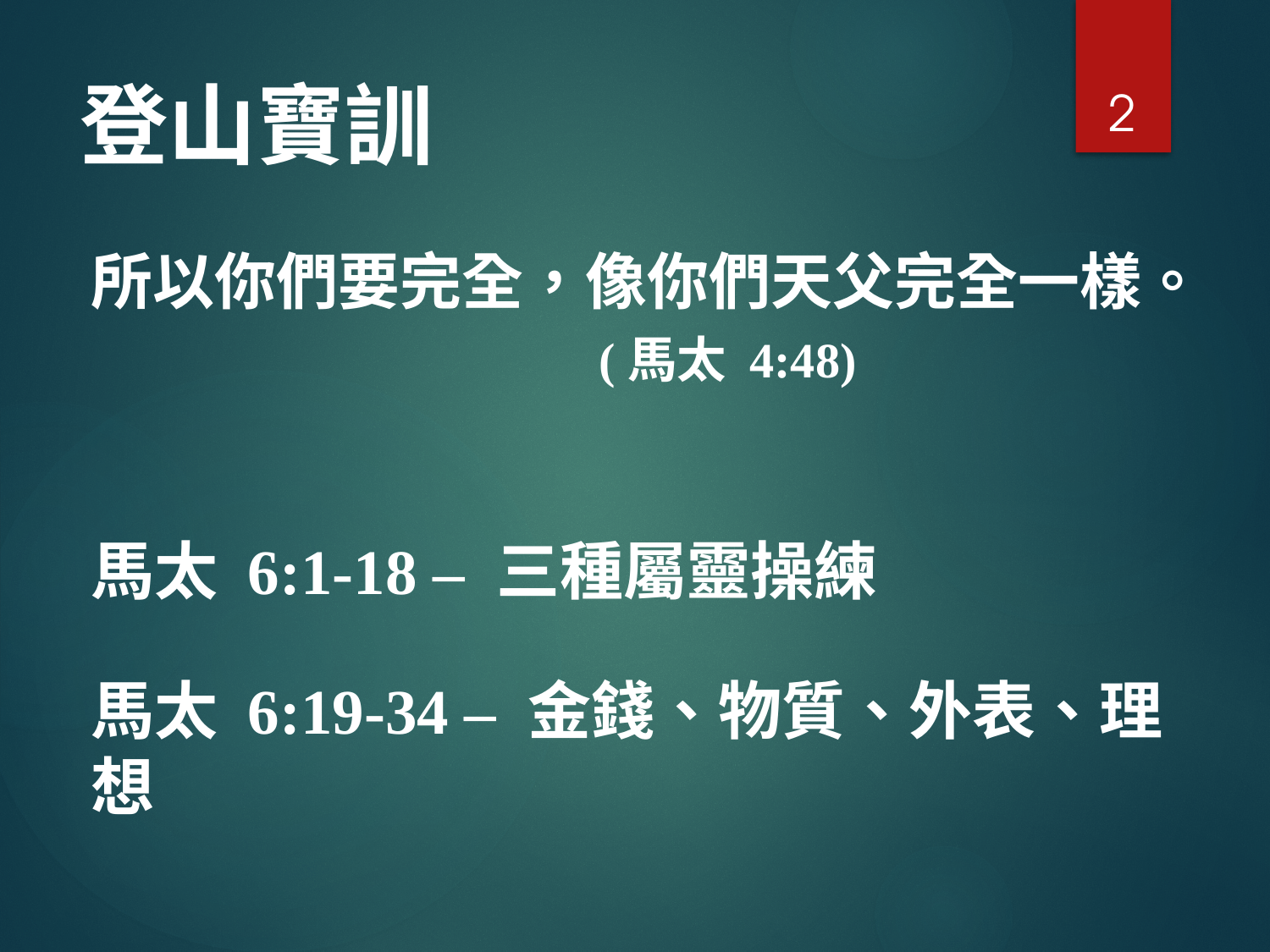

2
# 登山寶訓
所以你們要完全，像你們天父完全一樣。				(馬太 4:48)

馬太 6:1-18 – 三種屬靈操練
馬太 6:19-34 – 金錢、物質、外表、理想